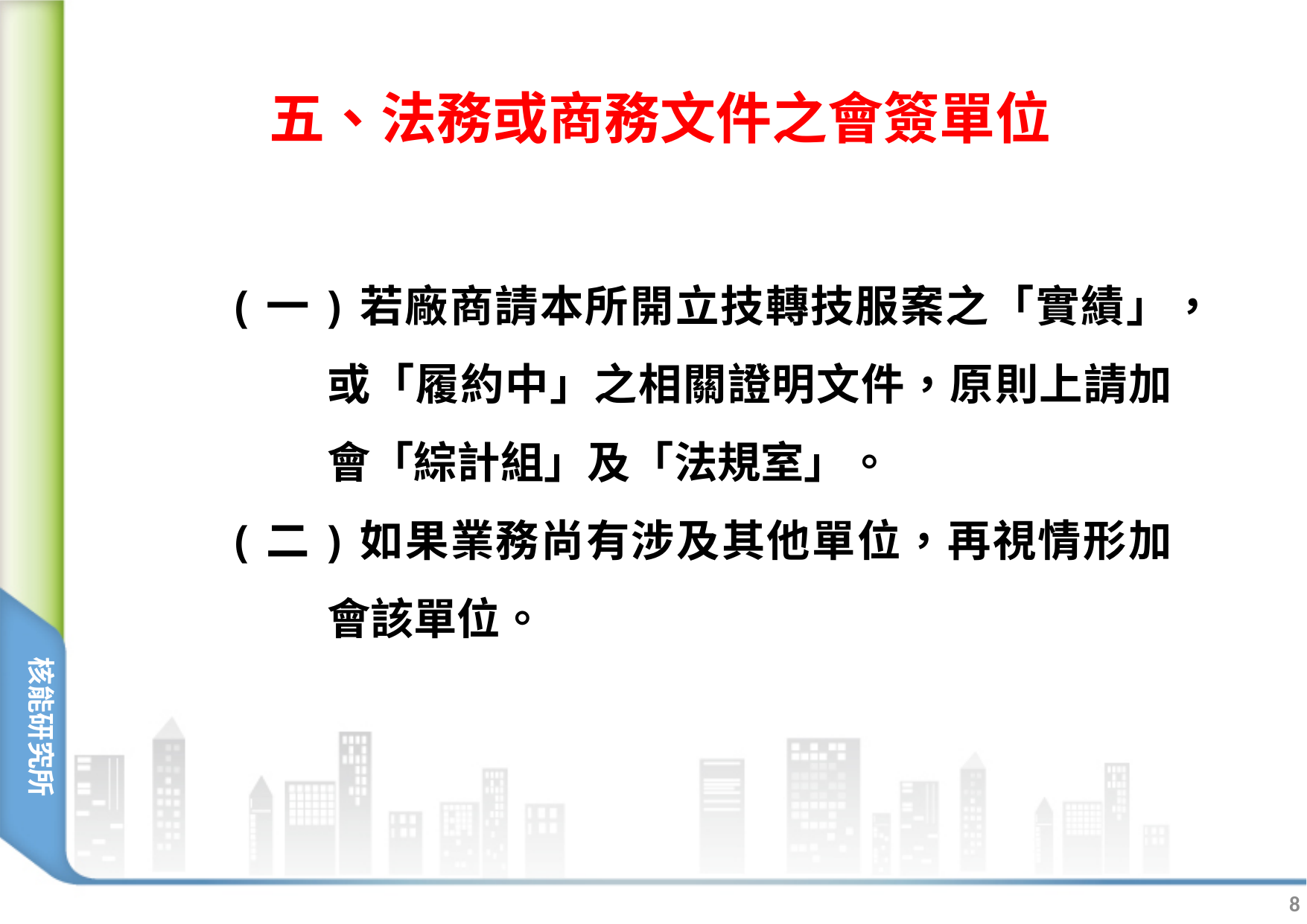

# 五、法務或商務文件之會簽單位

(一)若廠商請本所開立技轉技服案之「實績」，或「履約中」之相關證明文件，原則上請加會「綜計組」及「法規室」。
(二)如果業務尚有涉及其他單位，再視情形加會該單位。

8